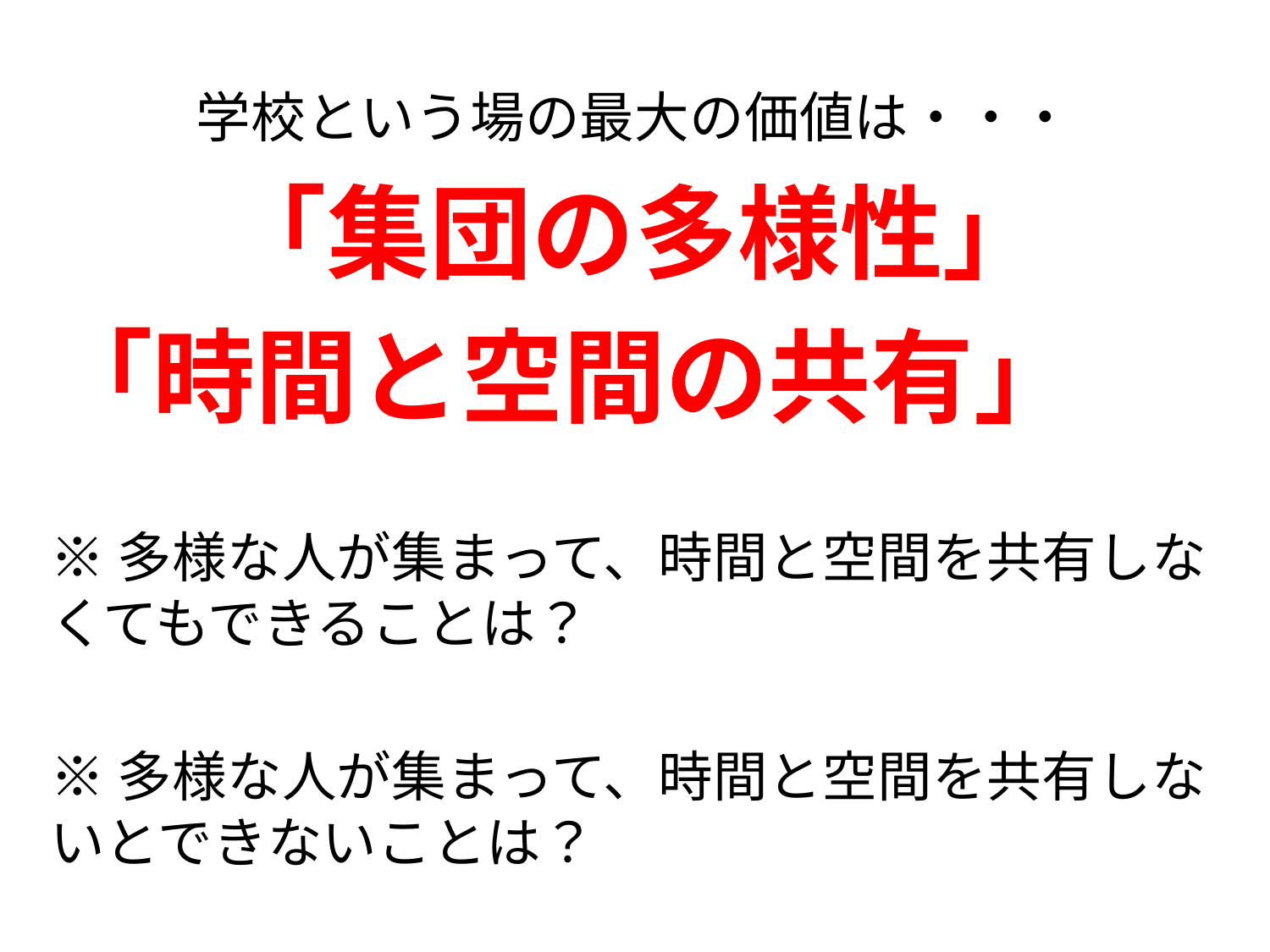

学校という場の最大の価値は・・・
「集団の多様性」
「時間と空間の共有」

※多様な人が集まって、時間と空間を共有しなくてもできることは？

※多様な人が集まって、時間と空間を共有しないとできないことは？